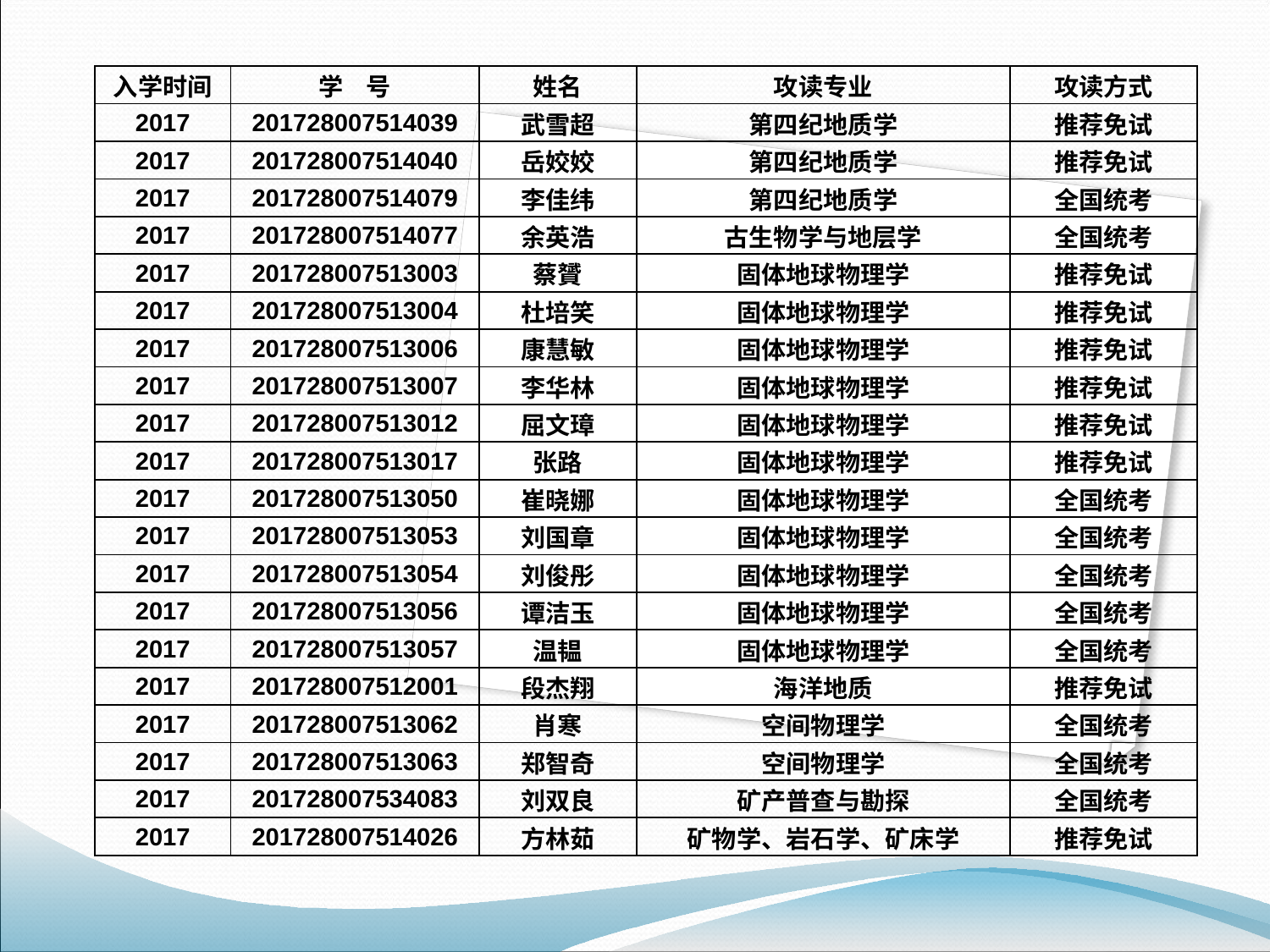

| 入学时间 | 学 号 | 姓名 | 攻读专业 | 攻读方式 |
| --- | --- | --- | --- | --- |
| 2017 | 201728007514039 | 武雪超 | 第四纪地质学 | 推荐免试 |
| 2017 | 201728007514040 | 岳姣姣 | 第四纪地质学 | 推荐免试 |
| 2017 | 201728007514079 | 李佳纬 | 第四纪地质学 | 全国统考 |
| 2017 | 201728007514077 | 余英浩 | 古生物学与地层学 | 全国统考 |
| 2017 | 201728007513003 | 蔡贇 | 固体地球物理学 | 推荐免试 |
| 2017 | 201728007513004 | 杜培笑 | 固体地球物理学 | 推荐免试 |
| 2017 | 201728007513006 | 康慧敏 | 固体地球物理学 | 推荐免试 |
| 2017 | 201728007513007 | 李华林 | 固体地球物理学 | 推荐免试 |
| 2017 | 201728007513012 | 屈文璋 | 固体地球物理学 | 推荐免试 |
| 2017 | 201728007513017 | 张路 | 固体地球物理学 | 推荐免试 |
| 2017 | 201728007513050 | 崔晓娜 | 固体地球物理学 | 全国统考 |
| 2017 | 201728007513053 | 刘国章 | 固体地球物理学 | 全国统考 |
| 2017 | 201728007513054 | 刘俊彤 | 固体地球物理学 | 全国统考 |
| 2017 | 201728007513056 | 谭洁玉 | 固体地球物理学 | 全国统考 |
| 2017 | 201728007513057 | 温韫 | 固体地球物理学 | 全国统考 |
| 2017 | 201728007512001 | 段杰翔 | 海洋地质 | 推荐免试 |
| 2017 | 201728007513062 | 肖寒 | 空间物理学 | 全国统考 |
| 2017 | 201728007513063 | 郑智奇 | 空间物理学 | 全国统考 |
| 2017 | 201728007534083 | 刘双良 | 矿产普查与勘探 | 全国统考 |
| 2017 | 201728007514026 | 方林茹 | 矿物学、岩石学、矿床学 | 推荐免试 |